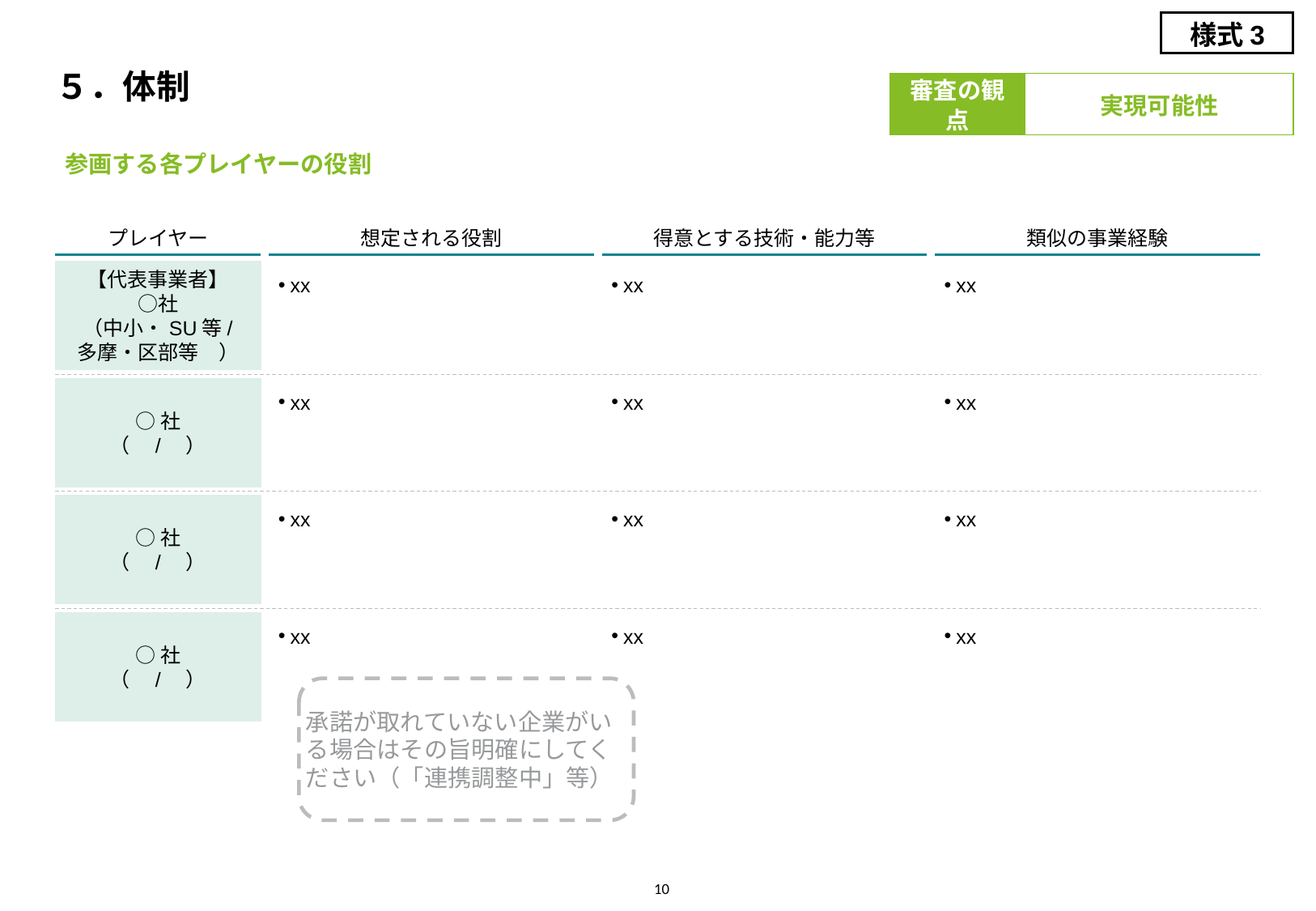

様式3
# ５．体制
審査の観点
実現可能性
参画する各プレイヤーの役割
プレイヤー
想定される役割
得意とする技術・能力等
類似の事業経験
【代表事業者】
○社
（中小・SU等/
多摩・区部等　）
xx
xx
xx
○社
（　/　）
xx
xx
xx
○社
（　/　）
xx
xx
xx
○社
（　/　）
xx
xx
xx
承諾が取れていない企業がいる場合はその旨明確にしてください（「連携調整中」等）
10